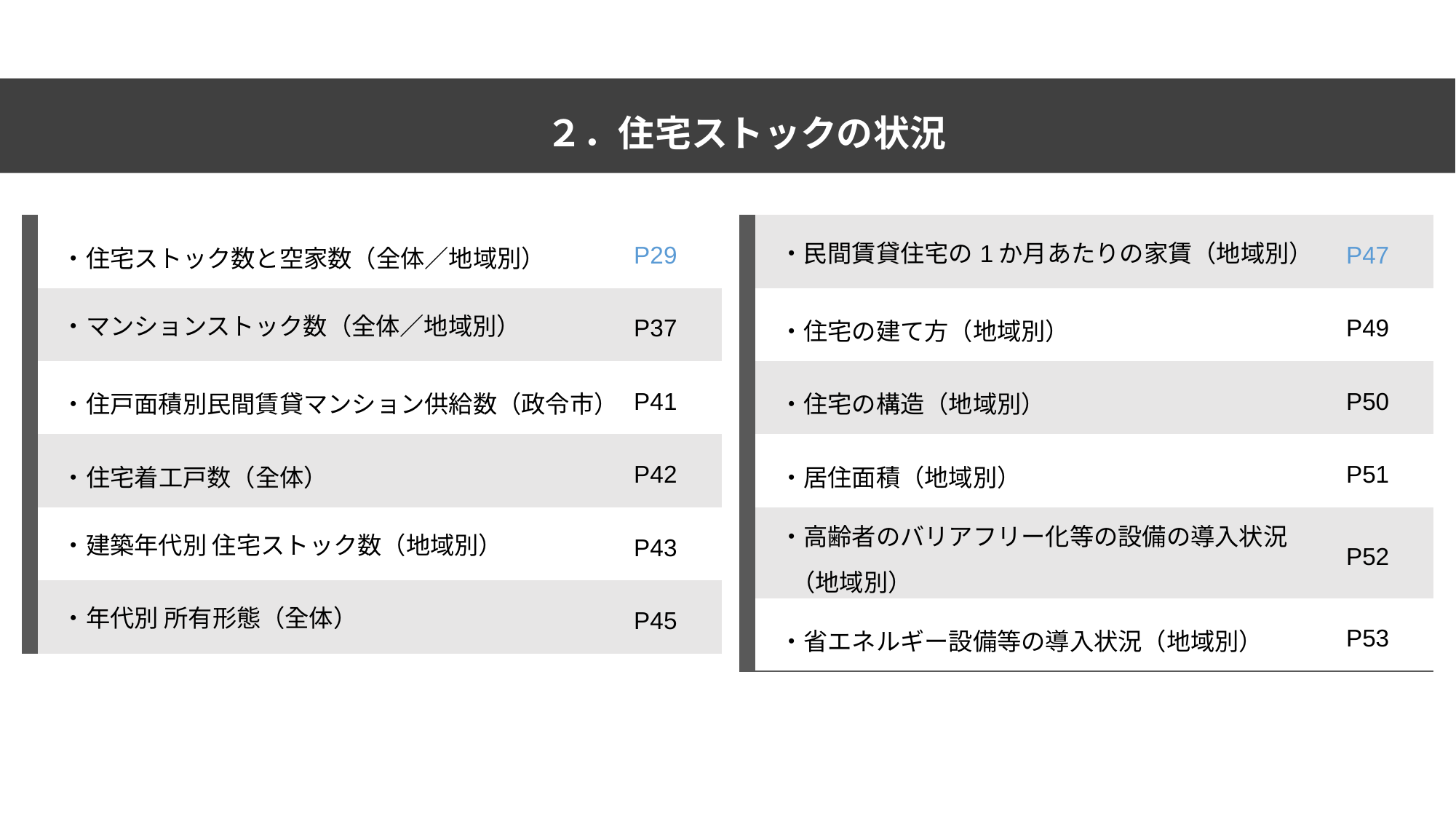

２．住宅ストックの状況
|  | ・住宅ストック数と空家数（全体／地域別） | P29 |
| --- | --- | --- |
|  | ・マンションストック数（全体／地域別） | P37 |
|  | ・住戸面積別民間賃貸マンション供給数（政令市） | P41 |
|  | ・住宅着工戸数（全体） | P42 |
|  | ・建築年代別 住宅ストック数（地域別） | P43 |
|  | ・年代別 所有形態（全体） | P45 |
|  | ・民間賃貸住宅の1か月あたりの家賃（地域別） | P47 |
| --- | --- | --- |
|  | ・住宅の建て方（地域別） | P49 |
|  | ・住宅の構造（地域別） | P50 |
|  | ・居住面積（地域別） | P51 |
|  | ・高齢者のバリアフリー化等の設備の導入状況 　（地域別） | P52 |
|  | ・省エネルギー設備等の導入状況（地域別） | P53 |